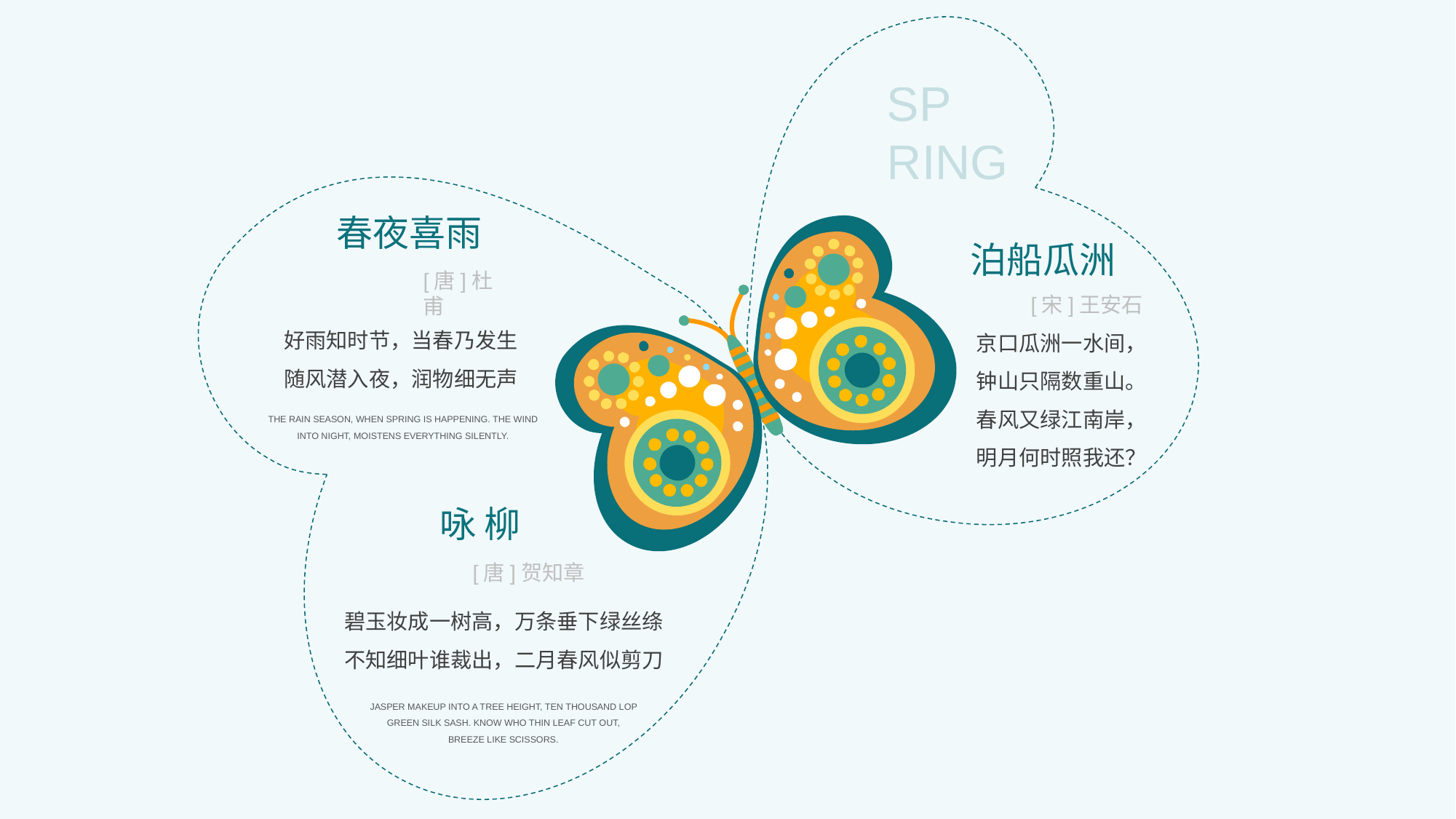

SP
RING
泊船瓜洲
[宋]王安石
京口瓜洲一水间，
钟山只隔数重山。 
春风又绿江南岸，
明月何时照我还？
春夜喜雨
[唐]杜甫
好雨知时节，当春乃发生 
随风潜入夜，润物细无声
THE RAIN SEASON, WHEN SPRING IS HAPPENING. THE WIND INTO NIGHT, MOISTENS EVERYTHING SILENTLY.

咏 柳
[唐]贺知章
碧玉妆成一树高，万条垂下绿丝绦 
不知细叶谁裁出，二月春风似剪刀
JASPER MAKEUP INTO A TREE HEIGHT, TEN THOUSAND LOP GREEN SILK SASH. KNOW WHO THIN LEAF CUT OUT, BREEZE LIKE SCISSORS.